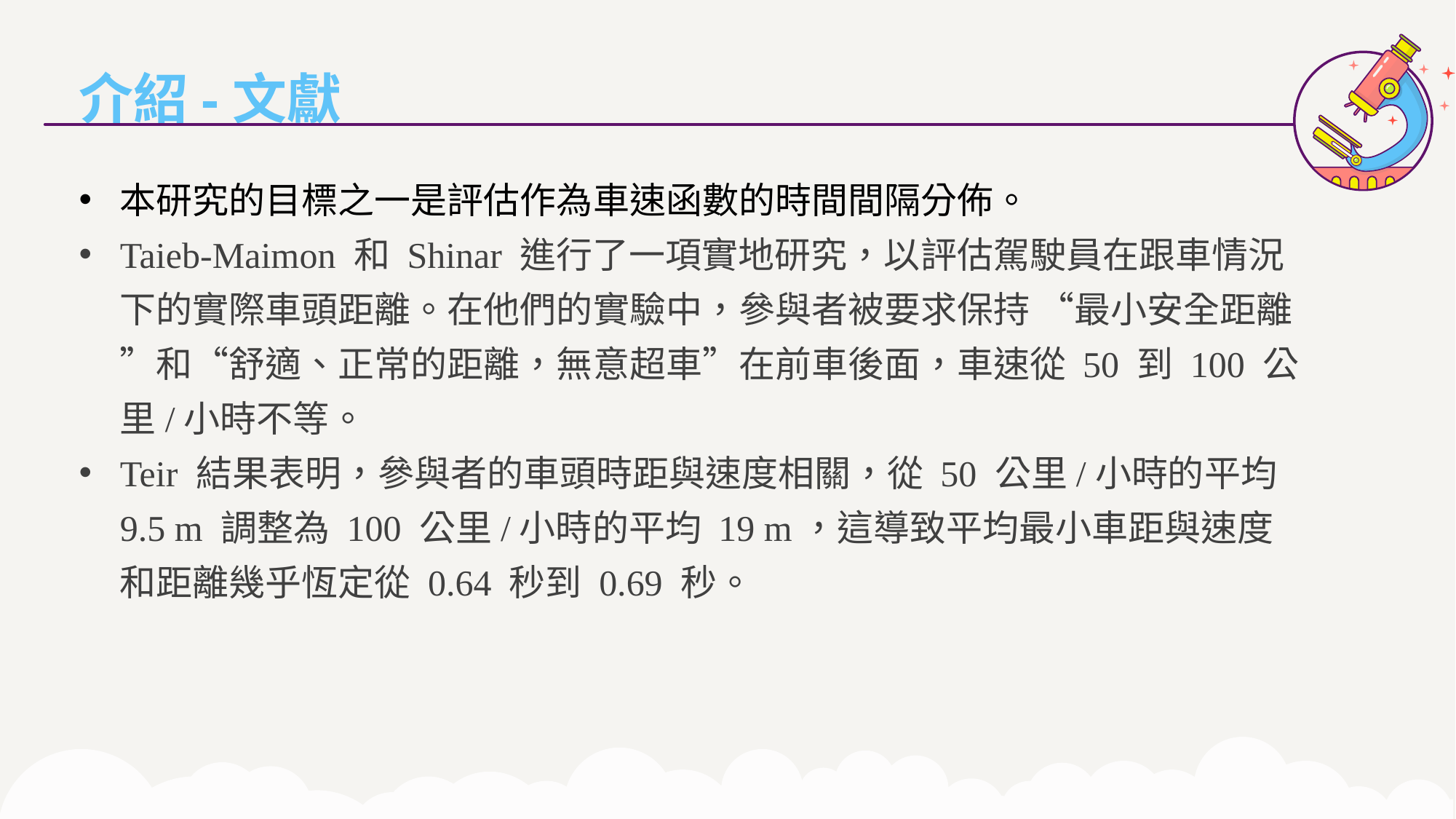

介紹-文獻

本研究的目標之一是評估作為車速函數的時間間隔分佈。
Taieb-Maimon 和 Shinar 進行了一項實地研究，以評估駕駛員在跟車情況下的實際車頭距離。在他們的實驗中，參與者被要求保持 “最小安全距離”和“舒適、正常的距離，無意超車”在前車後面，車速從 50 到 100 公里/小時不等。
Teir 結果表明，參與者的車頭時距與速度相關，從 50 公里/小時的平均 9.5 m 調整為 100 公里/小時的平均 19 m，這導致平均最小車距與速度和距離幾乎恆定從 0.64 秒到 0.69 秒。